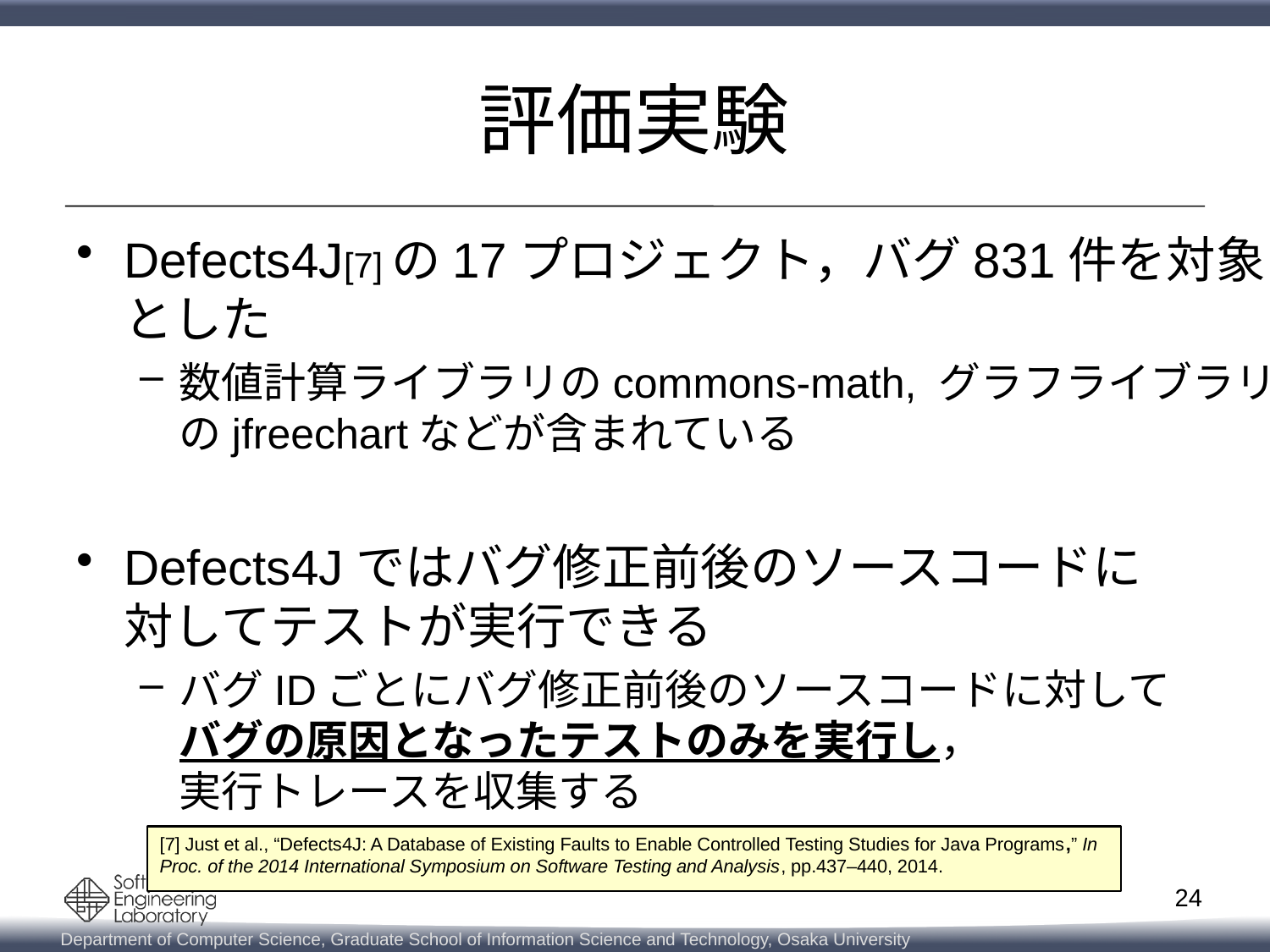

# 評価実験
Defects4J[7]の17プロジェクト，バグ831件を対象とした
数値計算ライブラリのcommons-math, グラフライブラリのjfreechartなどが含まれている

Defects4Jではバグ修正前後のソースコードに
対してテストが実行できる
バグIDごとにバグ修正前後のソースコードに対して
バグの原因となったテストのみを実行し，
実行トレースを収集する

[7] Just et al., “Defects4J: A Database of Existing Faults to Enable Controlled Testing Studies for Java Programs,” In Proc. of the 2014 International Symposium on Software Testing and Analysis, pp.437–440, 2014.
24